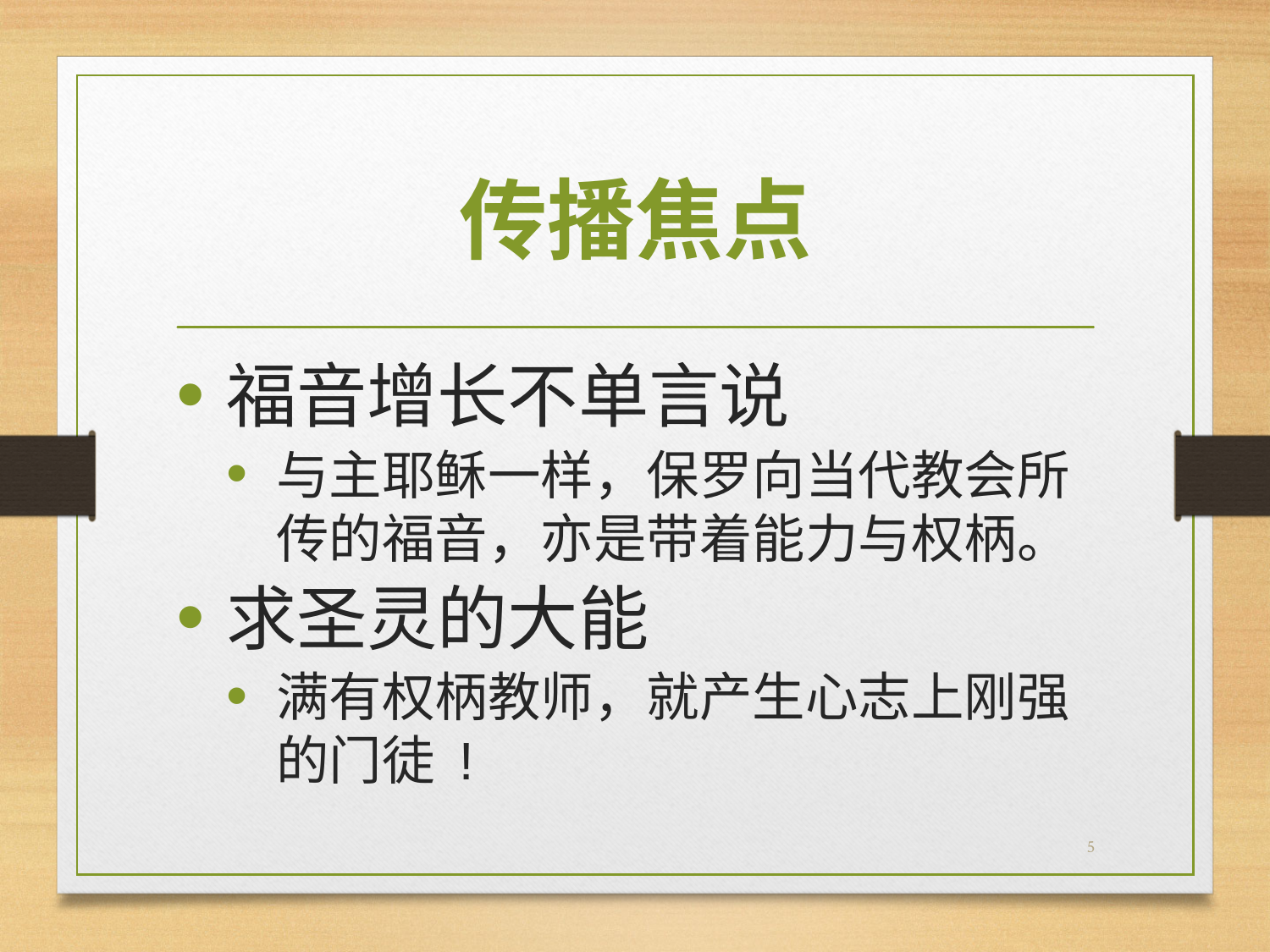

# 传播焦点
福音增长不单言说
与主耶稣一样，保罗向当代教会所传的福音，亦是带着能力与权柄。
求圣灵的大能
满有权柄教师，就产生心志上刚强的门徒 !

5